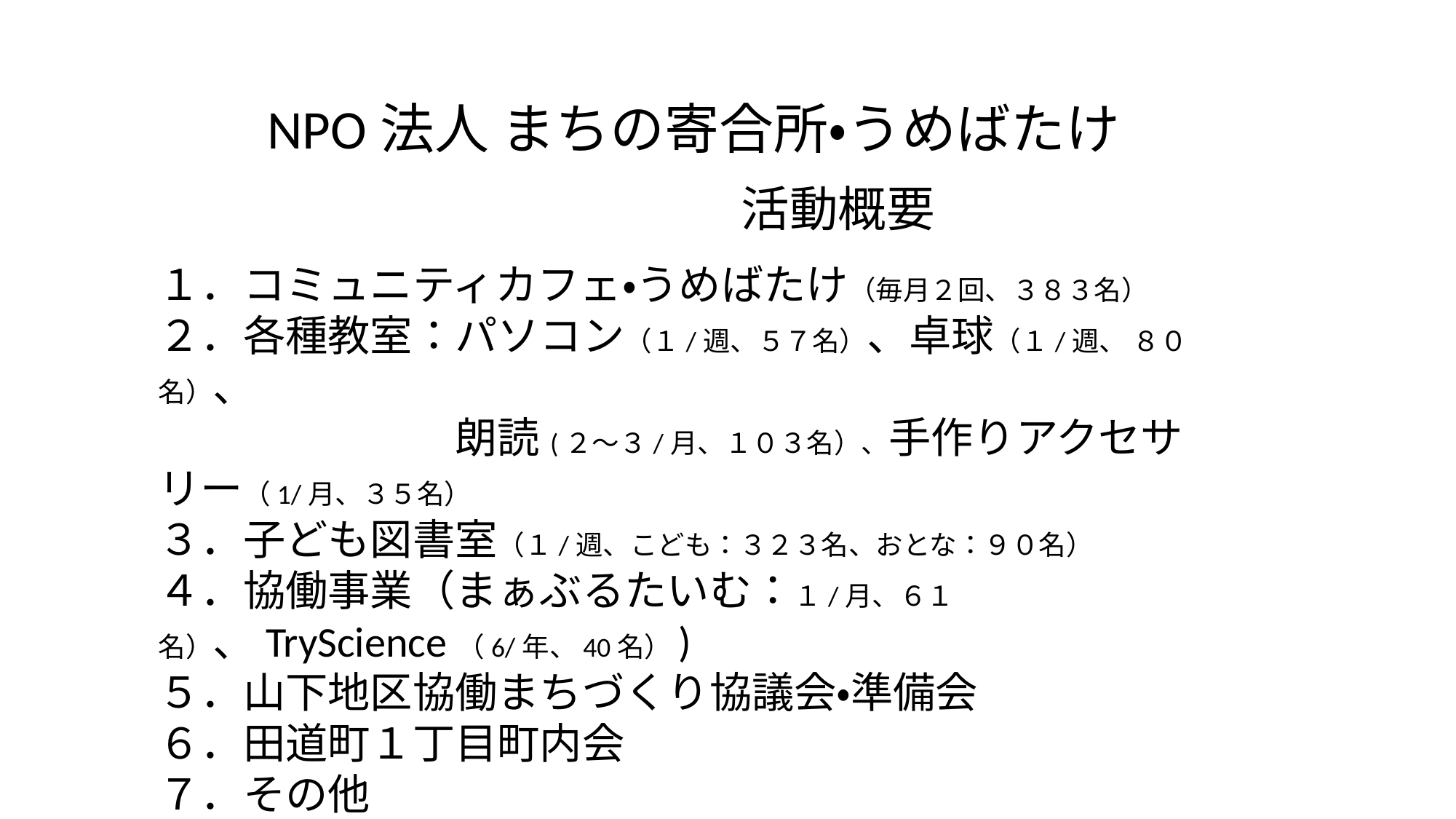

NPO法人 まちの寄合所・うめばたけ
　　　　　　　　　　　　活動概要

１．コミュニティカフェ・うめばたけ（毎月２回、３８３名）
２．各種教室：パソコン（１/週、５７名）、卓球（１/週、 ８０名）、
　　　　　　　朗読(２～３/月、１０３名）、手作りアクセサリー（1/月、３５名）
３．子ども図書室（１/週、こども：３２３名、おとな：９０名）
４．協働事業（まぁぶるたいむ：１/月、６１名）、TryScience（6/年、40名）)
５．山下地区協働まちづくり協議会・準備会
６．田道町１丁目町内会
７．その他
　　　　　　　　　　　　　　　　　　　　　　　　　　　　　　　　　　　　　　（）：開催頻度、前年度参加者数